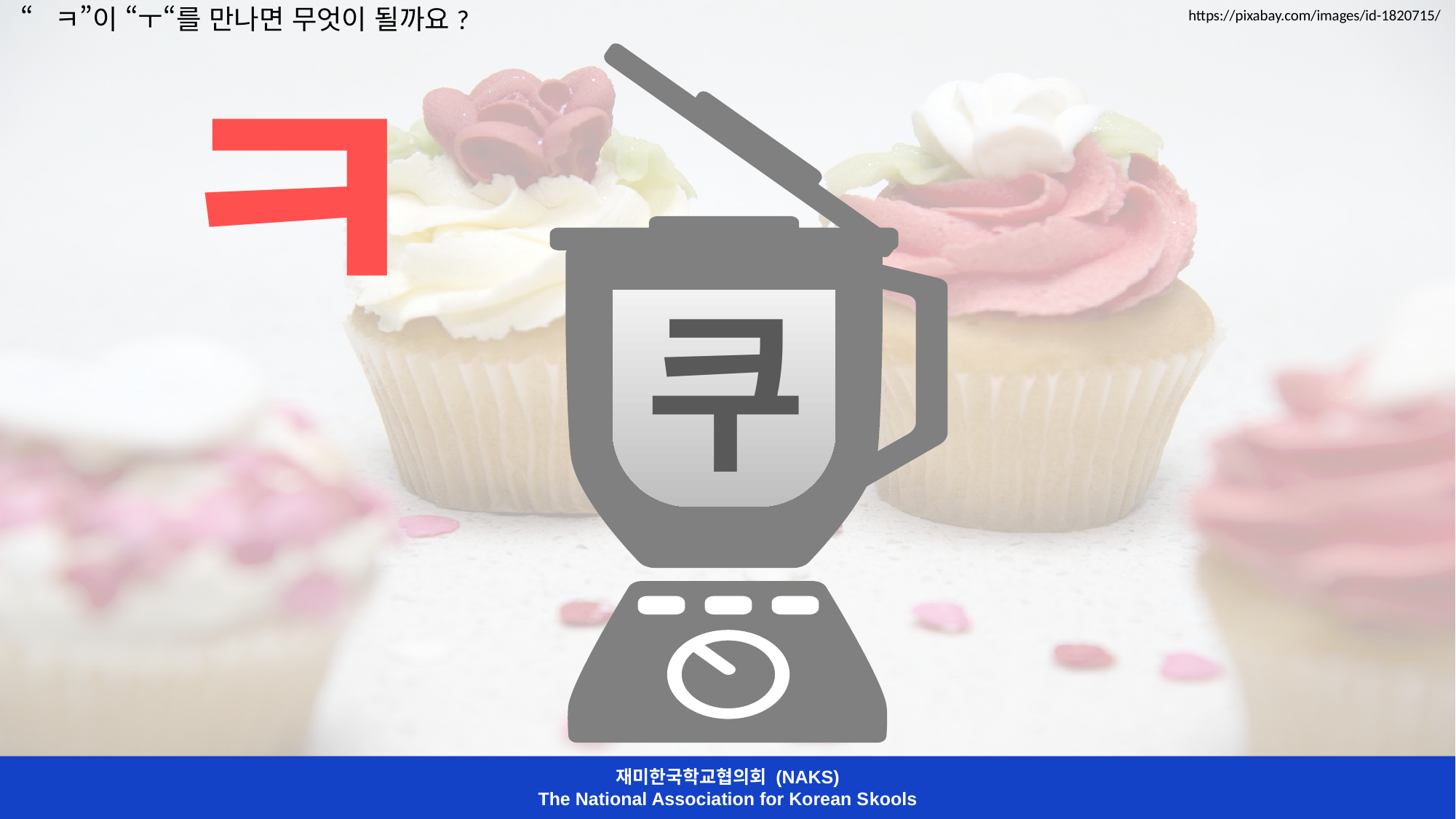

https://pixabay.com/images/id-1820715/
“ㅋ”이 “ㅜ“를 만나면 무엇이 될까요?
ㅋ

쿠
ㅓ

재미한국학교협의회 (NAKS)
The National Association for Korean Skools